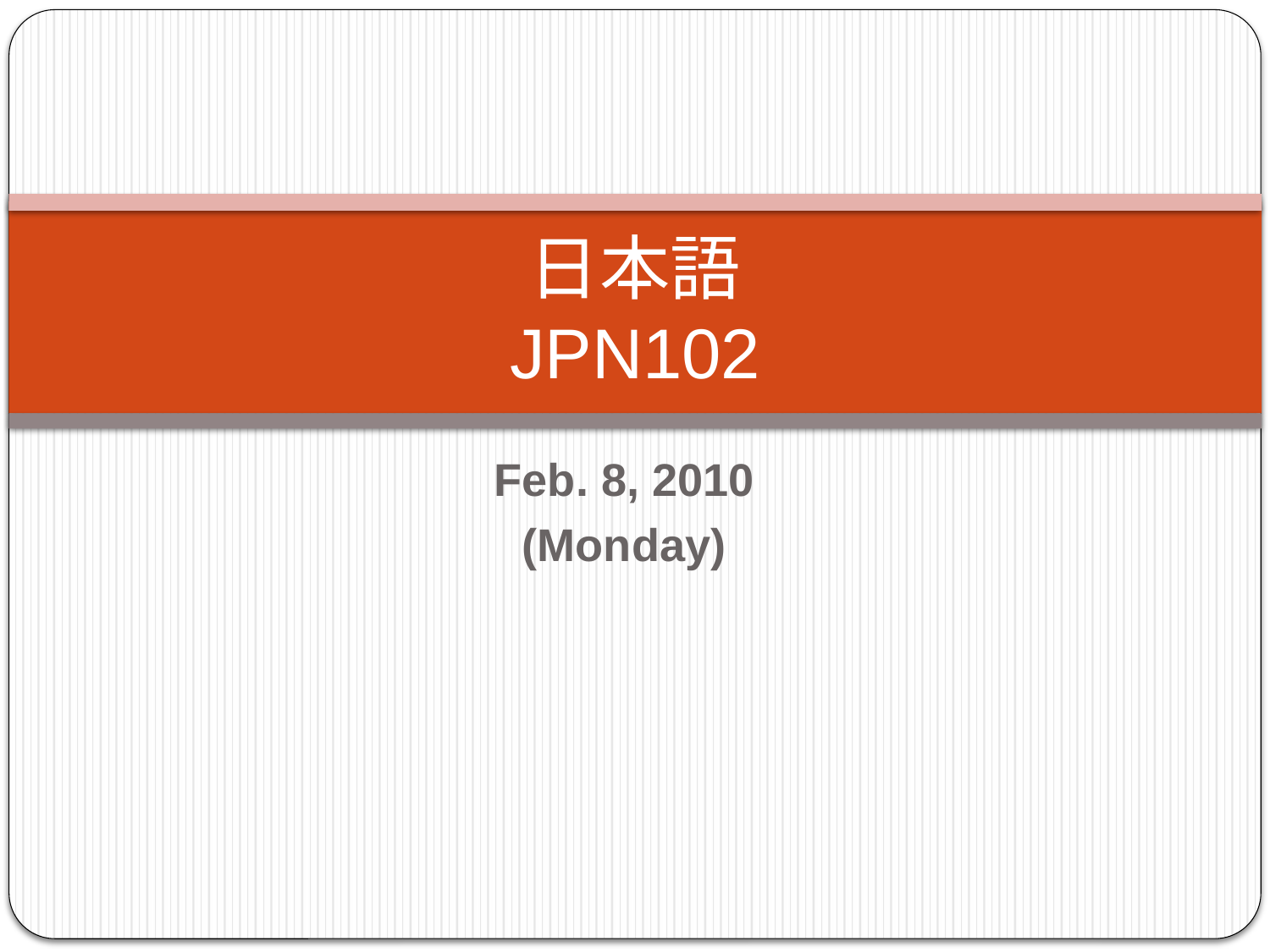

# 日本語 JPN102
Feb. 8, 2010
(Monday)